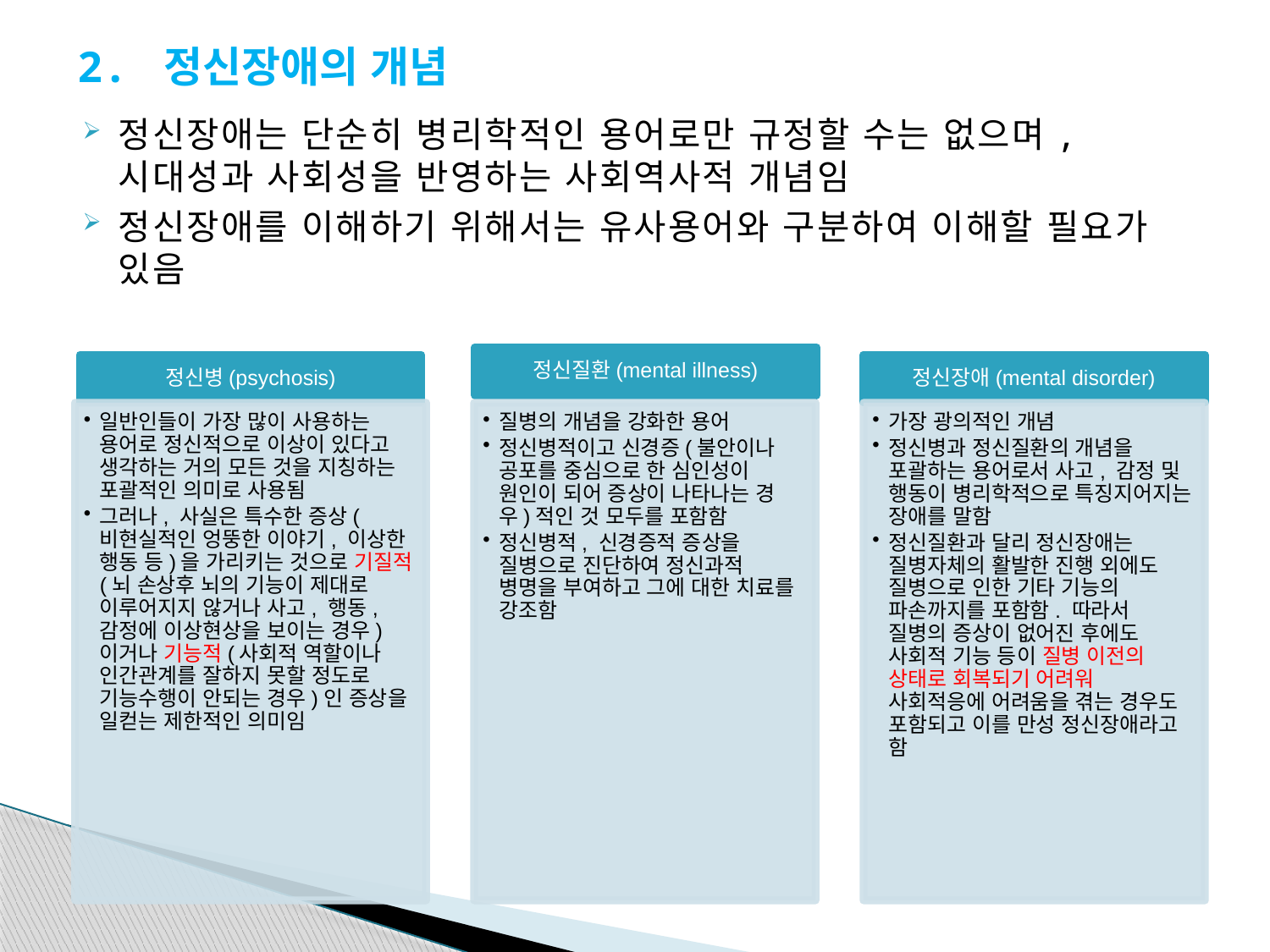

# 2. 정신장애의 개념
정신장애는 단순히 병리학적인 용어로만 규정할 수는 없으며, 시대성과 사회성을 반영하는 사회역사적 개념임
정신장애를 이해하기 위해서는 유사용어와 구분하여 이해할 필요가 있음
정신병(psychosis)
일반인들이 가장 많이 사용하는 용어로 정신적으로 이상이 있다고 생각하는 거의 모든 것을 지칭하는 포괄적인 의미로 사용됨
그러나, 사실은 특수한 증상(비현실적인 엉뚱한 이야기, 이상한 행동 등)을 가리키는 것으로 기질적(뇌 손상후 뇌의 기능이 제대로 이루어지지 않거나 사고, 행동, 감정에 이상현상을 보이는 경우)이거나 기능적(사회적 역할이나 인간관계를 잘하지 못할 정도로 기능수행이 안되는 경우)인 증상을 일컫는 제한적인 의미임
정신질환(mental illness)
질병의 개념을 강화한 용어
정신병적이고 신경증(불안이나 공포를 중심으로 한 심인성이 원인이 되어 증상이 나타나는 경우)적인 것 모두를 포함함
정신병적, 신경증적 증상을 질병으로 진단하여 정신과적 병명을 부여하고 그에 대한 치료를 강조함
정신장애(mental disorder)
가장 광의적인 개념
정신병과 정신질환의 개념을 포괄하는 용어로서 사고, 감정 및 행동이 병리학적으로 특징지어지는 장애를 말함
정신질환과 달리 정신장애는 질병자체의 활발한 진행 외에도 질병으로 인한 기타 기능의 파손까지를 포함함. 따라서 질병의 증상이 없어진 후에도 사회적 기능 등이 질병 이전의 상태로 회복되기 어려워 사회적응에 어려움을 겪는 경우도 포함되고 이를 만성 정신장애라고 함